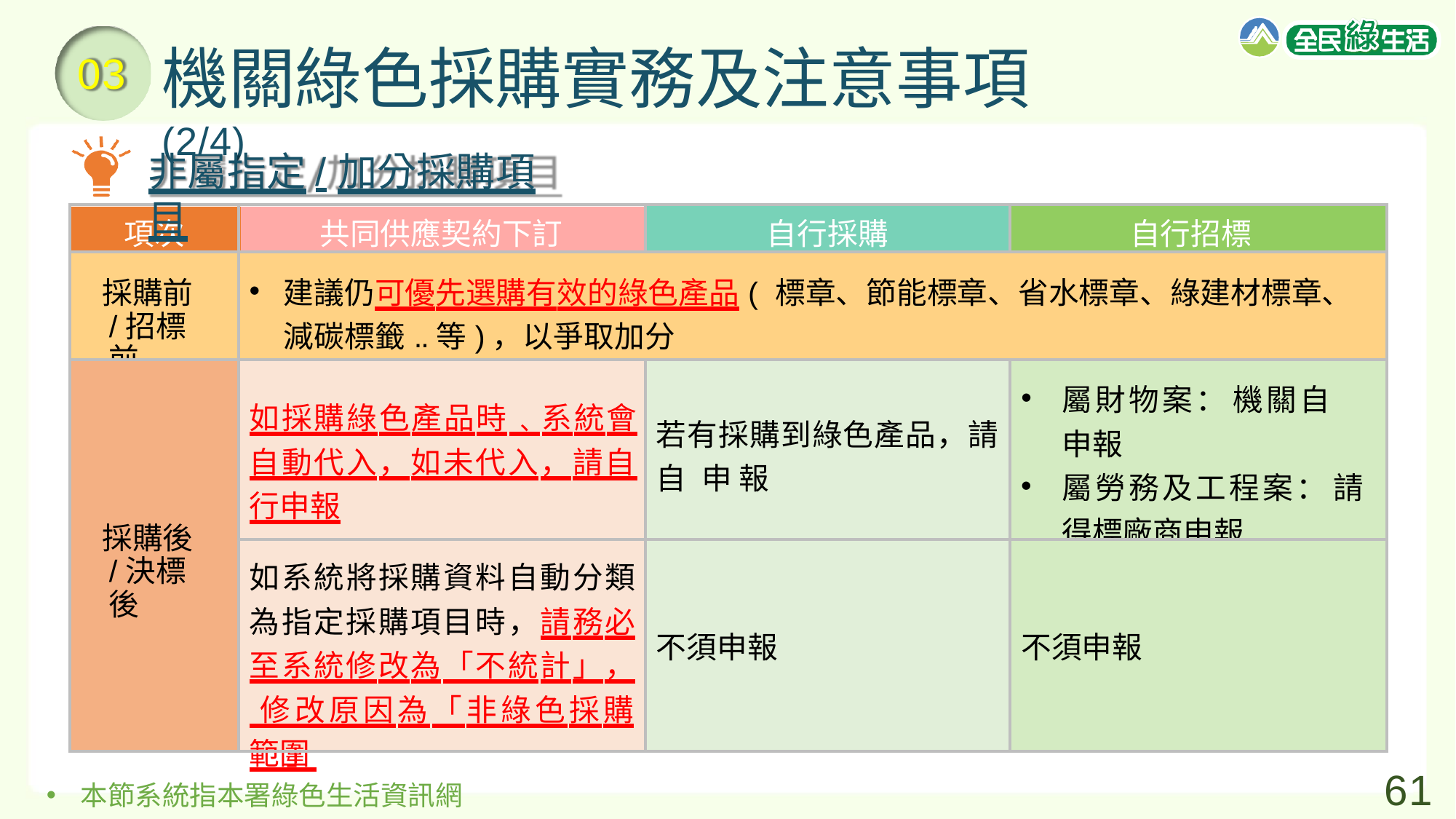

# 機關綠色採購實務及注意事項(2/4)
03

非屬指定/加分採購項目
| 項次 | 共同供應契約下訂 | 自行採購 | 自行招標 |
| --- | --- | --- | --- |
| 採購前 /招標 前 | 建議仍可優先選購有效的綠色產品( 標章、節能標章、省水標章、綠建材標章、 減碳標籤..等)，以爭取加分 |  |  |
| 採購後 /決標 後 | 如採購綠色產品時﹑系統會 自動代入，如未代入，請自 行申報 | 若有採購到綠色產品，請 自 申報 | 屬財物案： 機關自 申報 屬勞務及工程案： 請 得標廠商申報 |
|  | 如系統將採購資料自動分類 為指定採購項目時，請務必 至系統修改為「不統計」， 修改原因為「非綠色採購範圍 」 | 不須申報 | 不須申報 |

61
本節系統指本署綠色生活資訊網